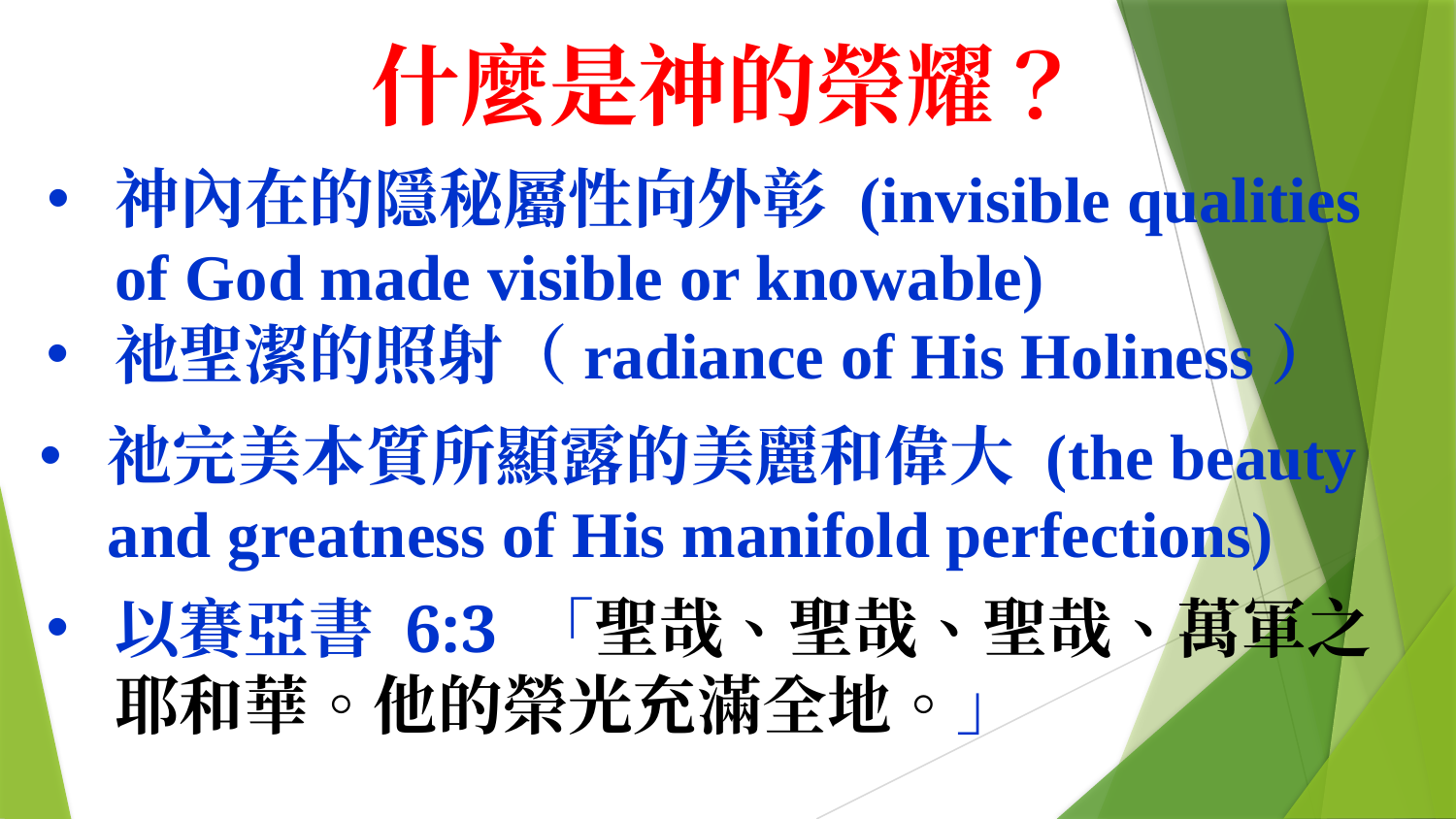

什麼是神的榮耀？
神內在的隱秘屬性向外彰 (invisible qualities of God made visible or knowable)
祂聖潔的照射（radiance of His Holiness）
祂完美本質所顯露的美麗和偉大 (the beauty and greatness of His manifold perfections)
以賽亞書 6:3 「聖哉、聖哉、聖哉、萬軍之耶和華。他的榮光充滿全地。」